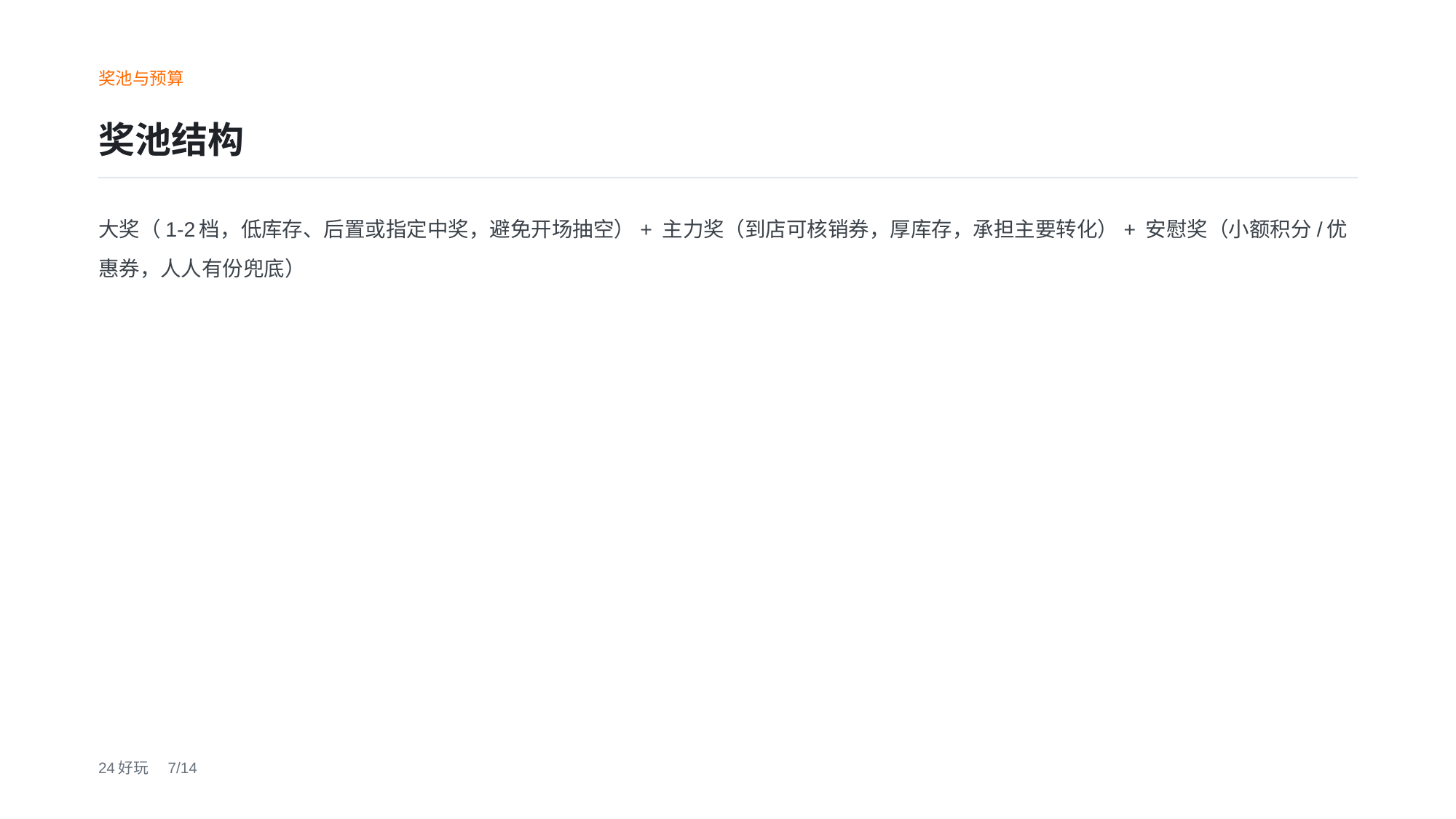

奖池与预算
奖池结构

大奖（1-2档，低库存、后置或指定中奖，避免开场抽空）+ 主力奖（到店可核销券，厚库存，承担主要转化）+ 安慰奖（小额积分/优惠券，人人有份兜底）
24好玩　7/14